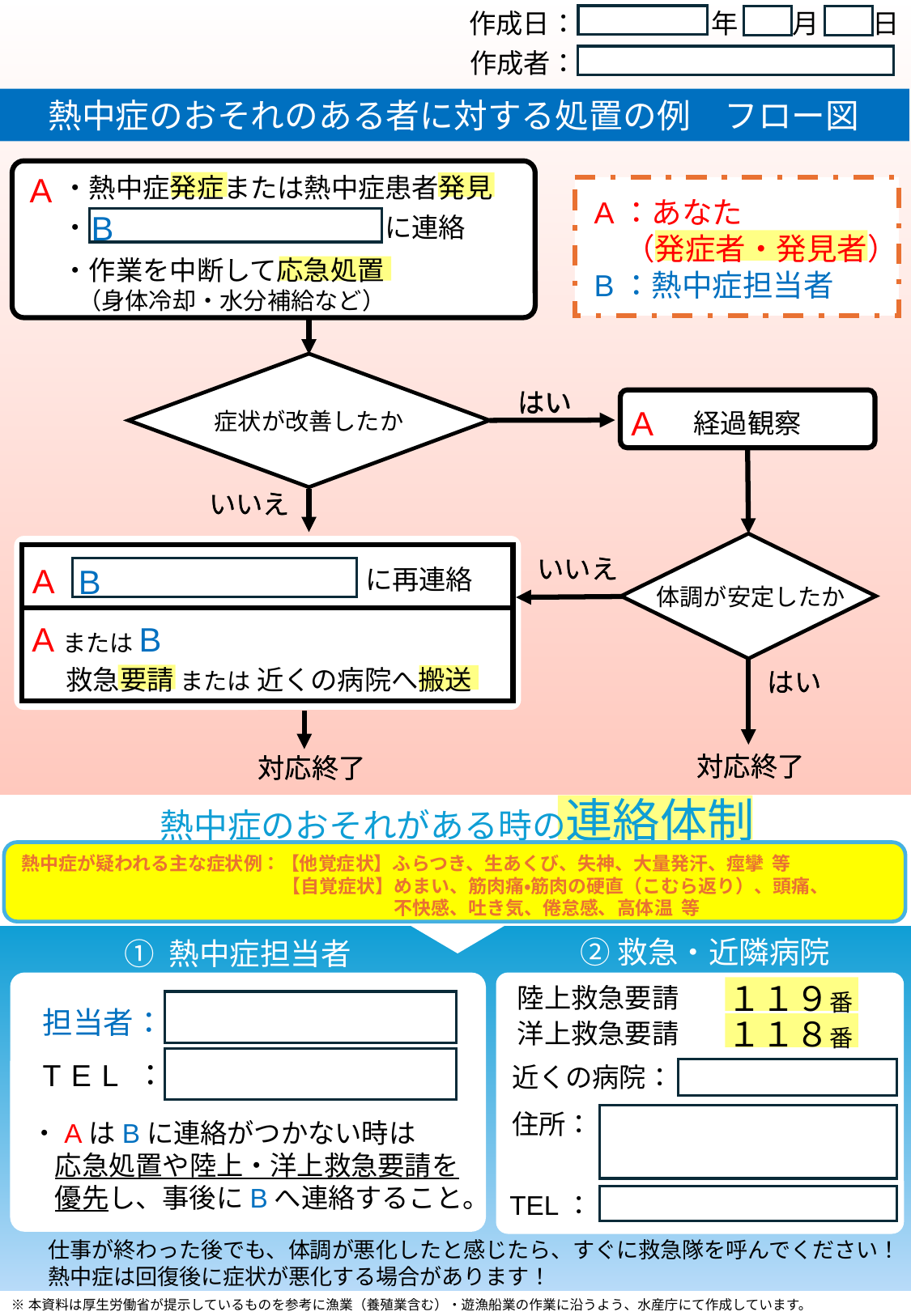

作成日：　　　　　年　　月　　日

作成者：

熱中症のおそれのある者に対する処置の例　フロー図

A
・熱中症発症または熱中症患者発見

・　　　　　　　　　　　に連絡

・作業を中断して応急処置
   （身体冷却・水分補給など）

A：あなた
　（発症者・発見者）
B：熱中症担当者
B

症状が改善したか
はい
はい

経過観察
A
いいえ
いいえ

体調が安定したか

いいえ
いいえ
A
B
　　　　　　　　　　に再連絡

AまたはB
救急要請 または 近くの病院へ搬送
はい
はい

対応終了
対応終了
対応終了
対応終了
熱中症のおそれがある時の連絡体制

熱中症が疑われる主な症状例：【他覚症状】ふらつき、生あくび、失神、大量発汗、痙攣  等
　　　　　　　　　　　　　　【自覚症状】めまい、筋肉痛・筋肉の硬直（こむら返り）、頭痛、
　　　　　　　　　　　　　　　　　　　　不快感、吐き気、倦怠感、高体温  等

　　② 救急・近隣病院
① 熱中症担当者
１１９番

陸上救急要請

担当者：

TEL：
洋上救急要請

近くの病院：

住所：

・AはBに連絡がつかない時は
応急処置や陸上・洋上救急要請を優先し、事後にBへ連絡すること。
TEL：

１１８番

仕事が終わった後でも、体調が悪化したと感じたら、すぐに救急隊を呼んでください！
熱中症は回復後に症状が悪化する場合があります！
※本資料は厚生労働省が提示しているものを参考に漁業（養殖業含む）・遊漁船業の作業に沿うよう、水産庁にて作成しています。